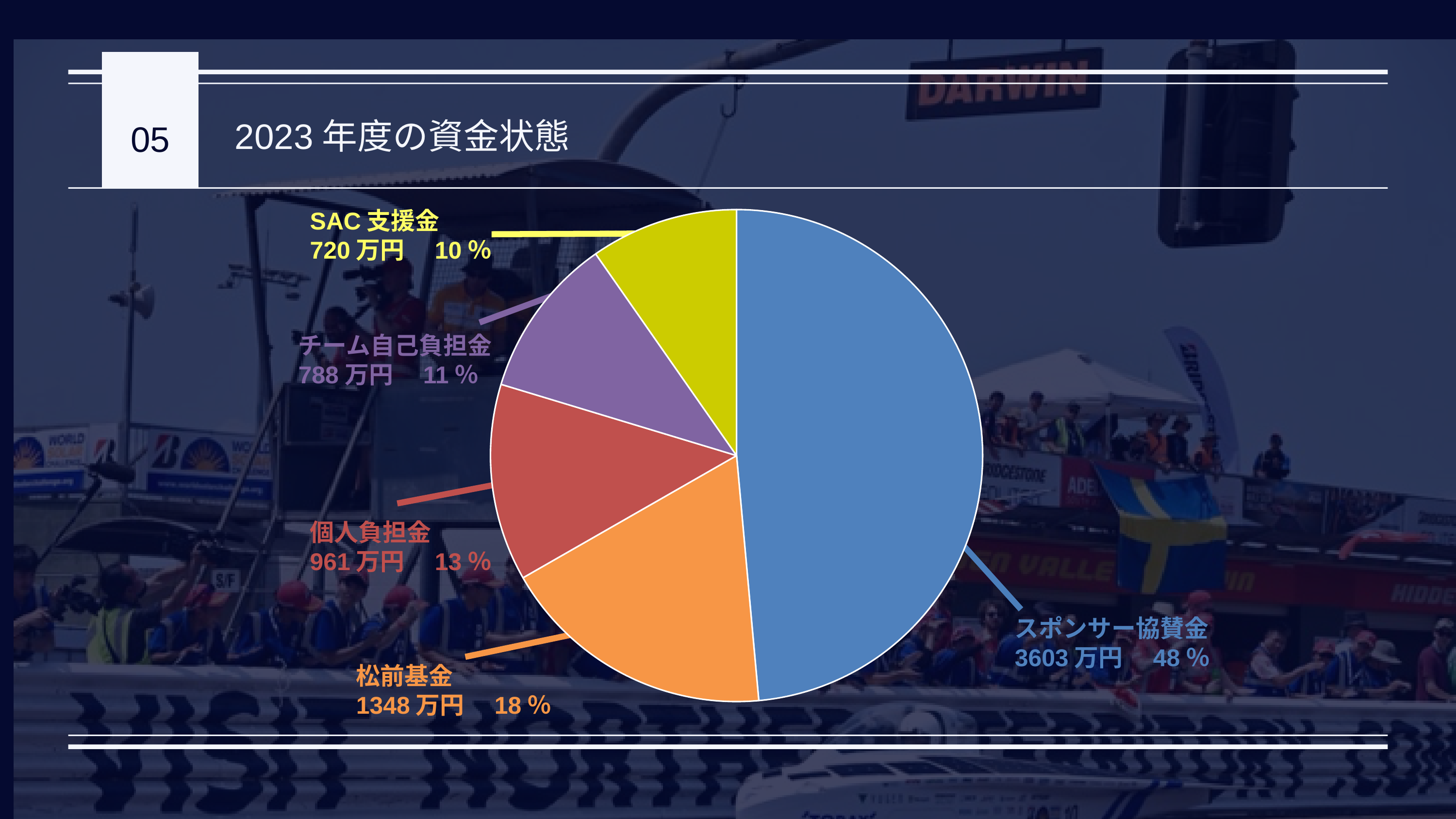

05
2023年度の資金状態

### Chart

| Category |  |
|---|---|
| スポンサー協賛金 3603万円 | 3603.0 |
| 松前基金 1348万円 | 1348.0 |
| 個人負担(合計) 961万円 | 961.0 |
| チーム自己負担金 788万円 | 788.0 |
| SAC支援金 720万円 | 720.0 |
SAC支援金
720万円　10％
チーム自己負担金788万円　11％
個人負担金
961万円　13％
スポンサー協賛金
3603万円　48％
松前基金
1348万円　18％